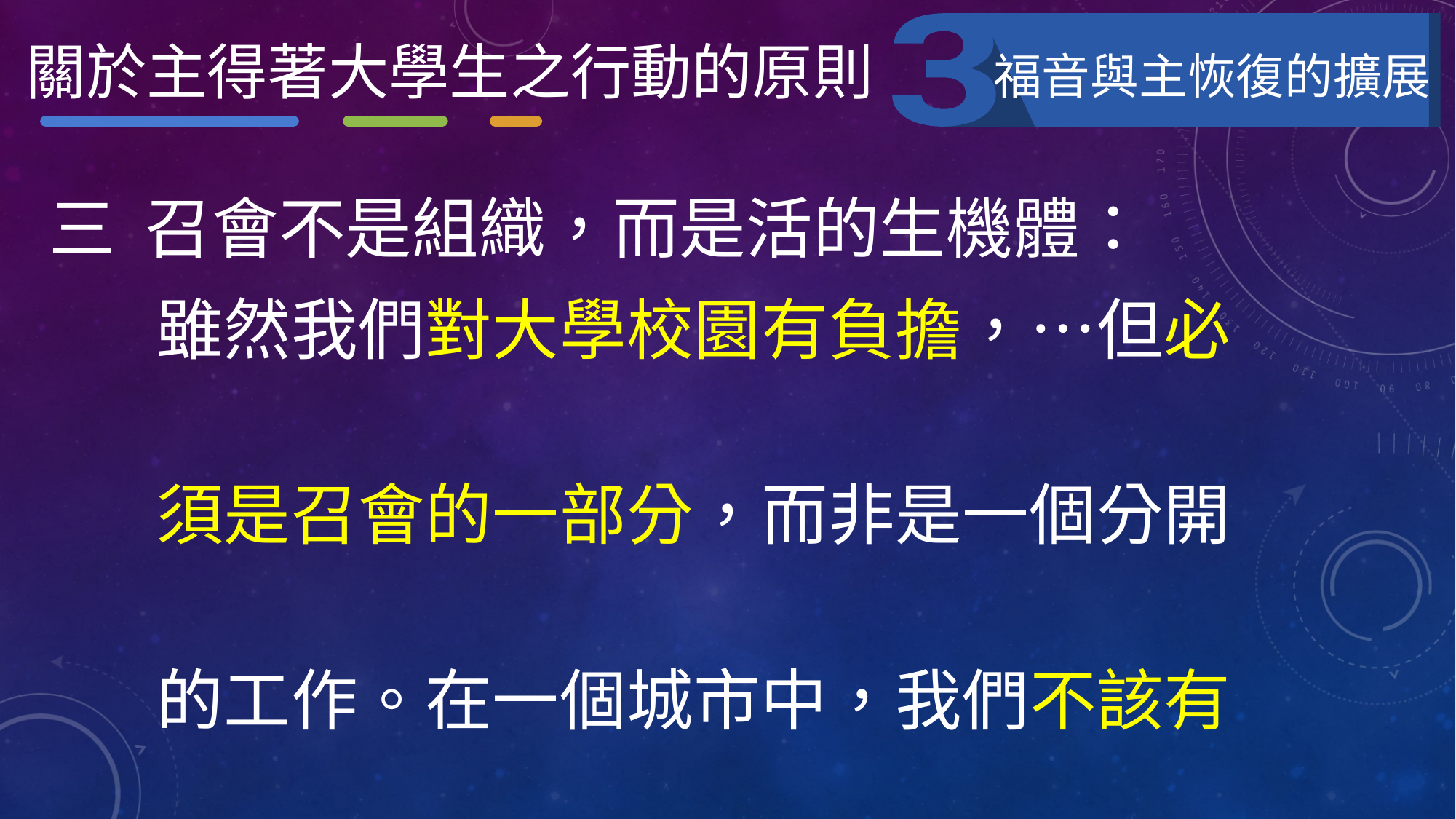

關於主得著大學生之行動的原則
福音與主恢復的擴展

三  召會不是組織，而是活的生機體：
      雖然我們對大學校園有負擔，…但必
      須是召會的一部分，而非是一個分開
      的工作。在一個城市中，我們不該有
      召會以外的工作。